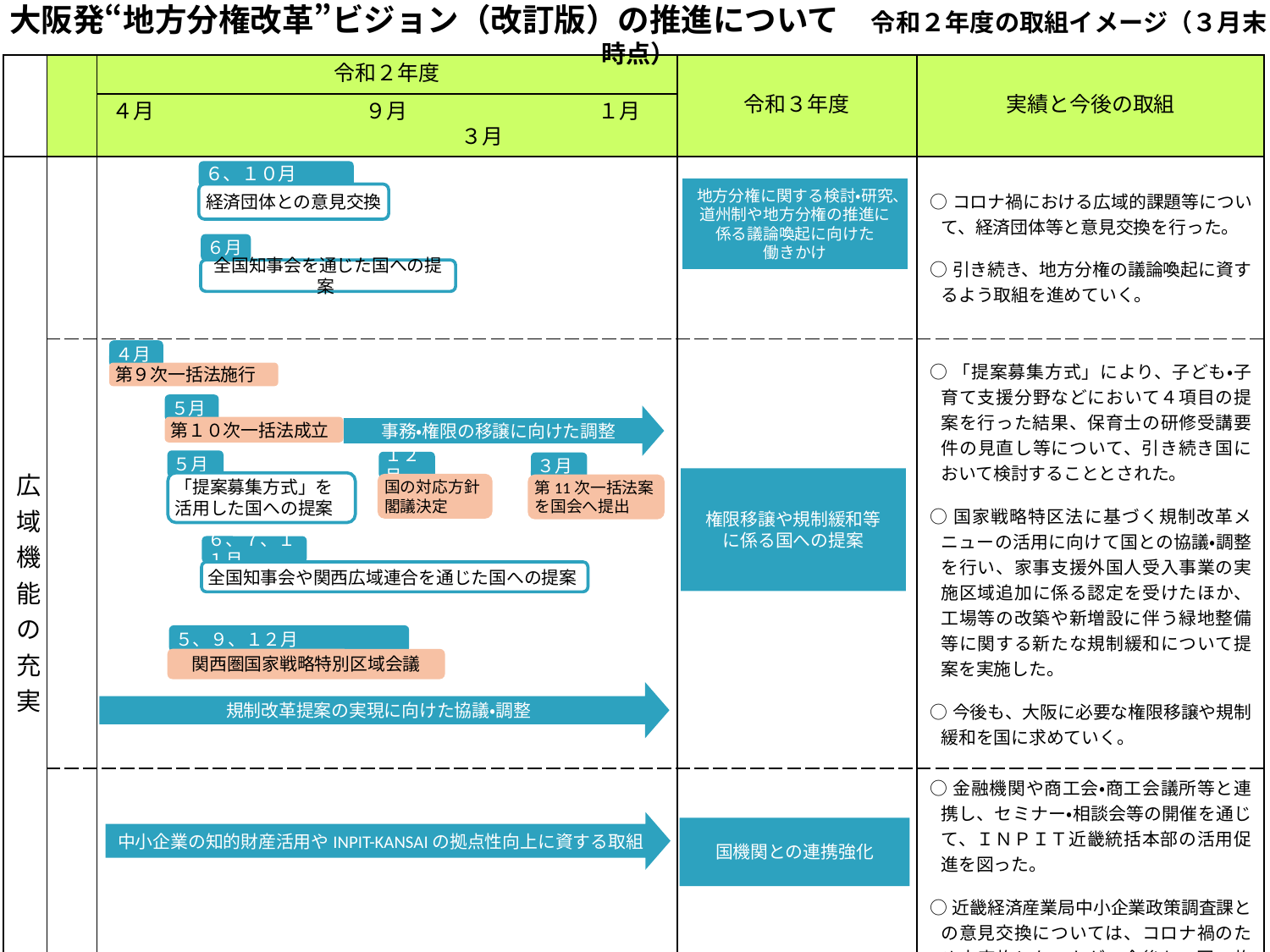

大阪発“地方分権改革”ビジョン（改訂版）の推進について　令和２年度の取組イメージ（３月末時点）
|  |  | 令和２年度 | 令和３年度 | 実績と今後の取組 |
| --- | --- | --- | --- | --- |
|  |  | ４月　　　　　　　　　　９月　　　　　　　　　１月　　　　　　　　　　３月 |  |  |
| 広域機能の充実 | 道州の姿の検討・研究 国への働きかけ |  |  | ○コロナ禍における広域的課題等について、経済団体等と意見交換を行った。 ○引き続き、地方分権の議論喚起に資するよう取組を進めていく。 |
|  | 大阪自らの改革を推進力とした取組 （国からの権限移譲等） |  |  | ○「提案募集方式」により、子ども・子育て支援分野などにおいて４項目の提案を行った結果、保育士の研修受講要件の見直し等について、引き続き国において検討することとされた。 ○国家戦略特区法に基づく規制改革メニューの活用に向けて国との協議・調整を行い、家事支援外国人受入事業の実施区域追加に係る認定を受けたほか、工場等の改築や新増設に伴う緑地整備等に関する新たな規制緩和について提案を実施した。 ○今後も、大阪に必要な権限移譲や規制緩和を国に求めていく。 |
|  | 国機関の拠点性向上 連携強化 |  |  | ○金融機関や商工会・商工会議所等と連携し、セミナー・相談会等の開催を通じて、ＩＮＰＩＴ近畿統括本部の活用促進を図った。 ○近畿経済産業局中小企業政策調査課との意見交換については、コロナ禍のため未実施となったが、今後も、国の施策に地方の意見が反映されるよう、国機関との連携を強化していく。 |
６、１０月
経済団体との意見交換
地方分権に関する検討・研究、
道州制や地方分権の推進に係る議論喚起に向けた
働きかけ
６月
全国知事会を通じた国への提案
４月
第９次一括法施行
５月
第１０次一括法成立
事務・権限の移譲に向けた調整
５月
「提案募集方式」を
活用した国への提案
１２月
３月
国の対応方針
閣議決定
第11次一括法案を国会へ提出
権限移譲や規制緩和等
に係る国への提案
６、７、１１月
全国知事会や関西広域連合を通じた国への提案
５、９、１２月
関西圏国家戦略特別区域会議
規制改革提案の実現に向けた協議・調整
中小企業の知的財産活用やINPIT-KANSAIの拠点性向上に資する取組
国機関との連携強化